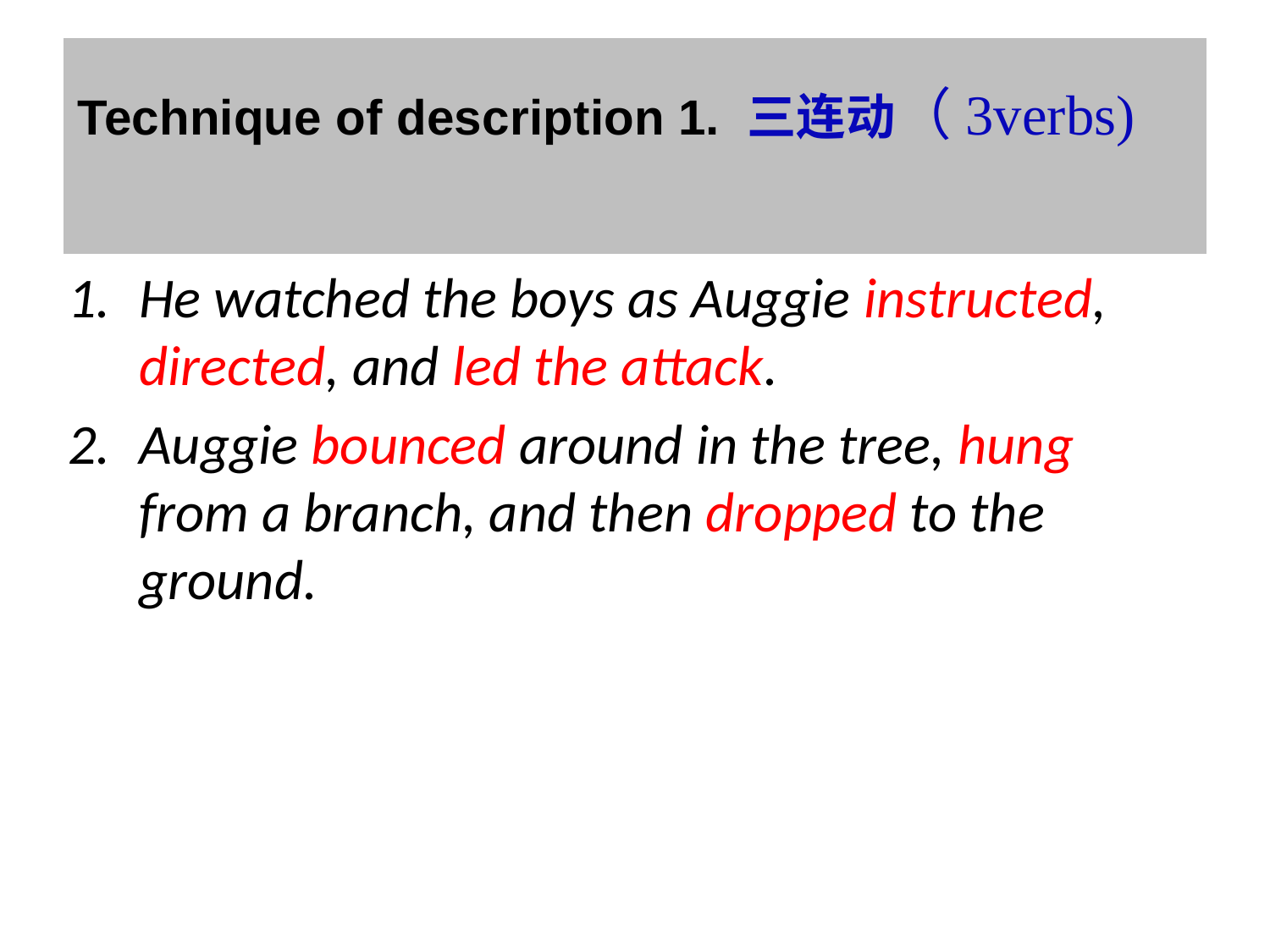

# Technique of description 1. 三连动（3verbs)
Examples:
He watched the boys as Auggie instructed, directed, and led the attack.
Auggie bounced around in the tree, hung from a branch, and then dropped to the ground.